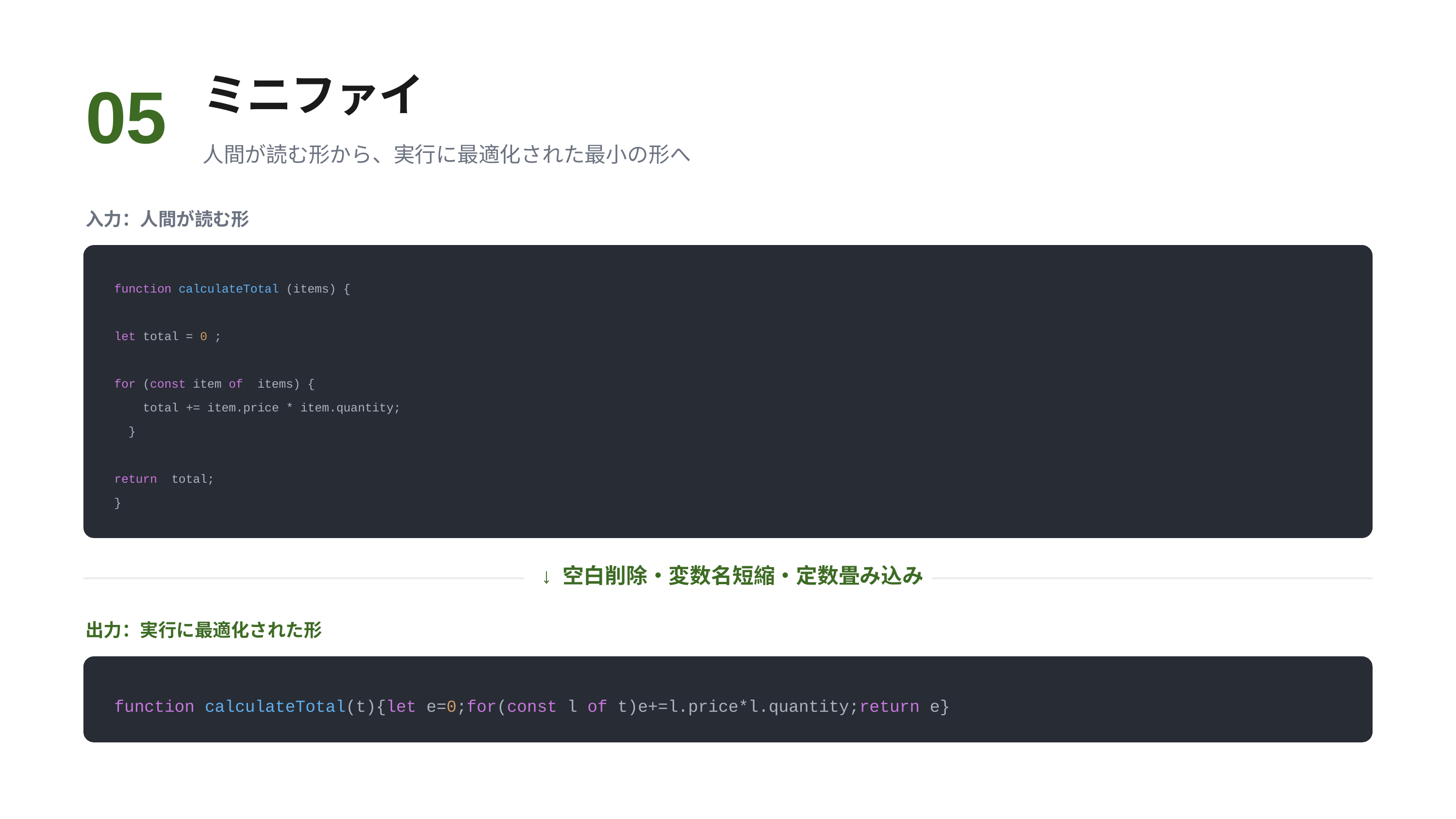

ミニファイ
05
人間が読む形から、実行に最適化された最小の形へ
入力：人間が読む形

function calculateTotal (items) {

let total = 0 ;

for (const item of  items) {
    total += item.price * item.quantity;
  }

return  total;
}
↓ 空白削除・変数名短縮・定数畳み込み

出力：実行に最適化された形

function calculateTotal(t){let e=0;for(const l of t)e+=l.price*l.quantity;return e}